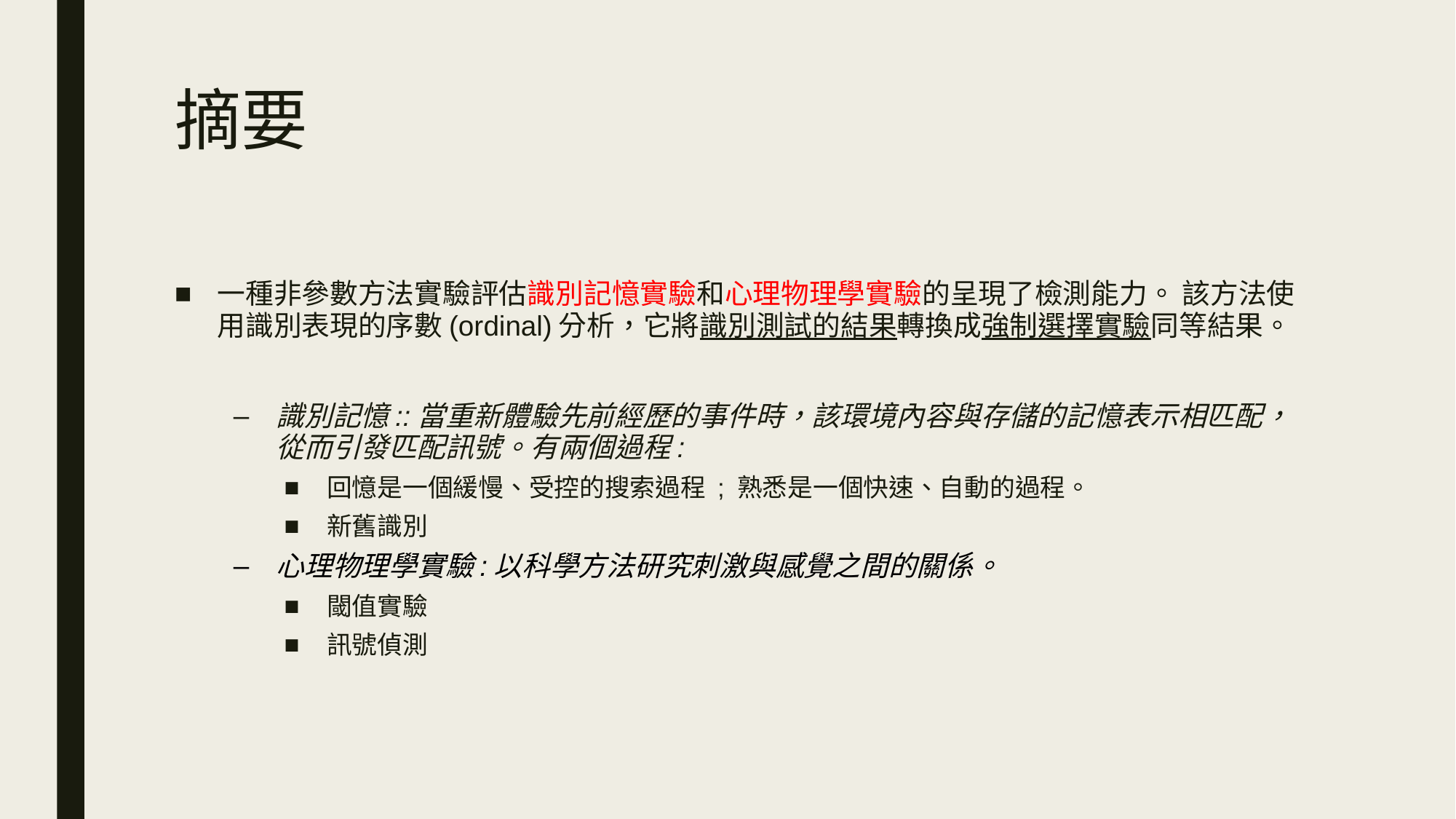

# 摘要
一種非參數方法實驗評估識別記憶實驗和心理物理學實驗的呈現了檢測能力。 該方法使用識別表現的序數(ordinal)分析，它將識別測試的結果轉換成強制選擇實驗同等結果。

識別記憶::當重新體驗先前經歷的事件時，該環境內容與存儲的記憶表示相匹配，從而引發匹配訊號。有兩個過程:
回憶是一個緩慢、受控的搜索過程 ; 熟悉是一個快速、自動的過程。
新舊識別
心理物理學實驗:以科學方法研究刺激與感覺之間的關係。
閾值實驗
訊號偵測